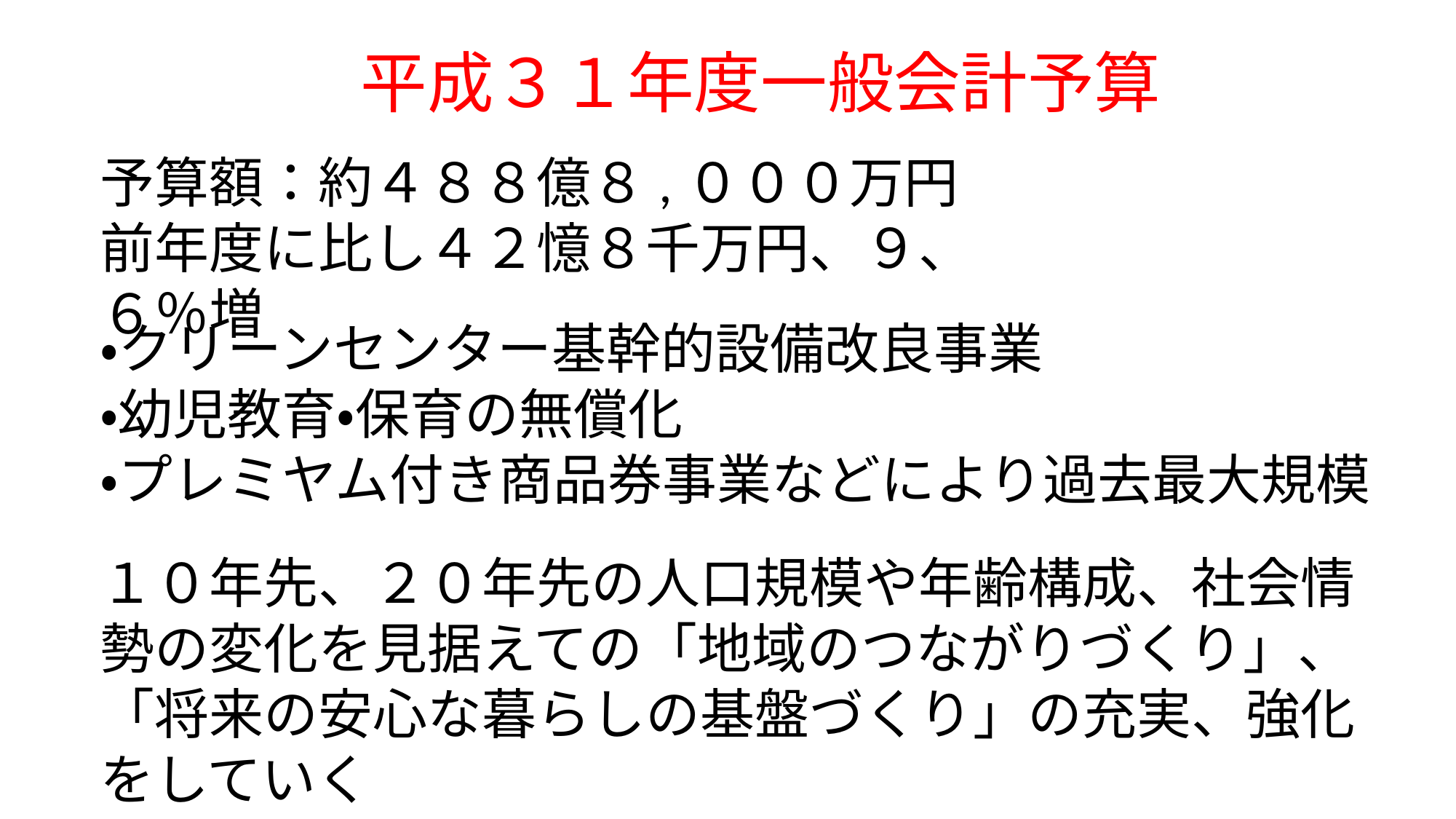

平成３１年度一般会計予算
予算額：約４８８億８,０００万円
前年度に比し４２憶８千万円、９、６％増
・クリーンセンター基幹的設備改良事業
・幼児教育・保育の無償化
・プレミヤム付き商品券事業などにより過去最大規模
１０年先、２０年先の人口規模や年齢構成、社会情勢の変化を見据えての「地域のつながりづくり」、「将来の安心な暮らしの基盤づくり」の充実、強化をしていく